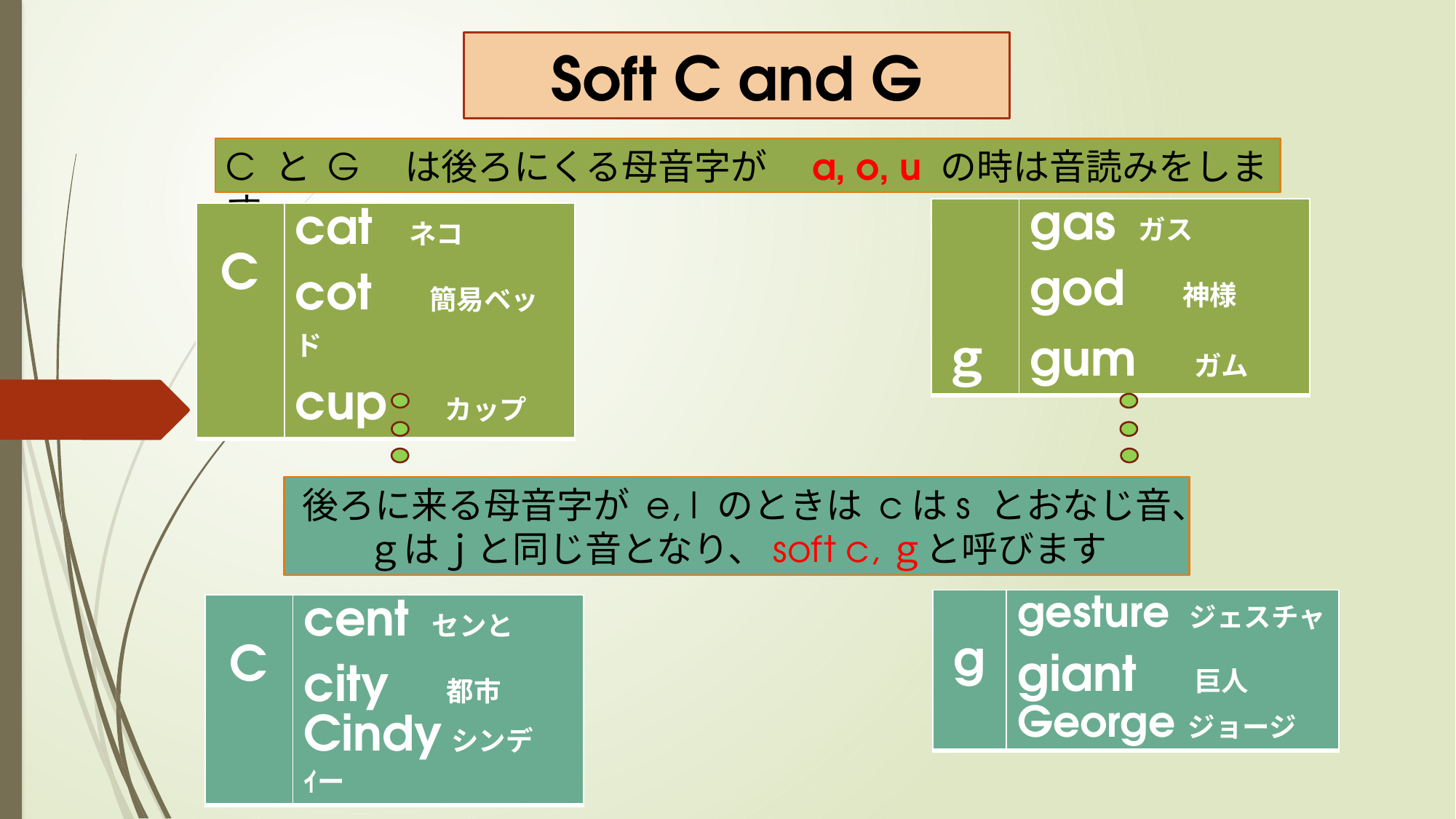

# Soft C and G
C と G　は後ろにくる母音字が　a, o, u の時は音読みをします。
| ｇ | gas ガス god　神様 gum　ガム |
| --- | --- |
| C | cat ネコ cot　簡易ベッド cup　カップ |
| --- | --- |

後ろに来る母音字が e, I のときは cはs とおなじ音、ｇはｊと同じ音となり、soft c,ｇと呼びます

| g | gesture ジェスチャ giant　巨人 George ジョージ |
| --- | --- |
| C | cent センと city　都市 Cindyシンデｲー |
| --- | --- |